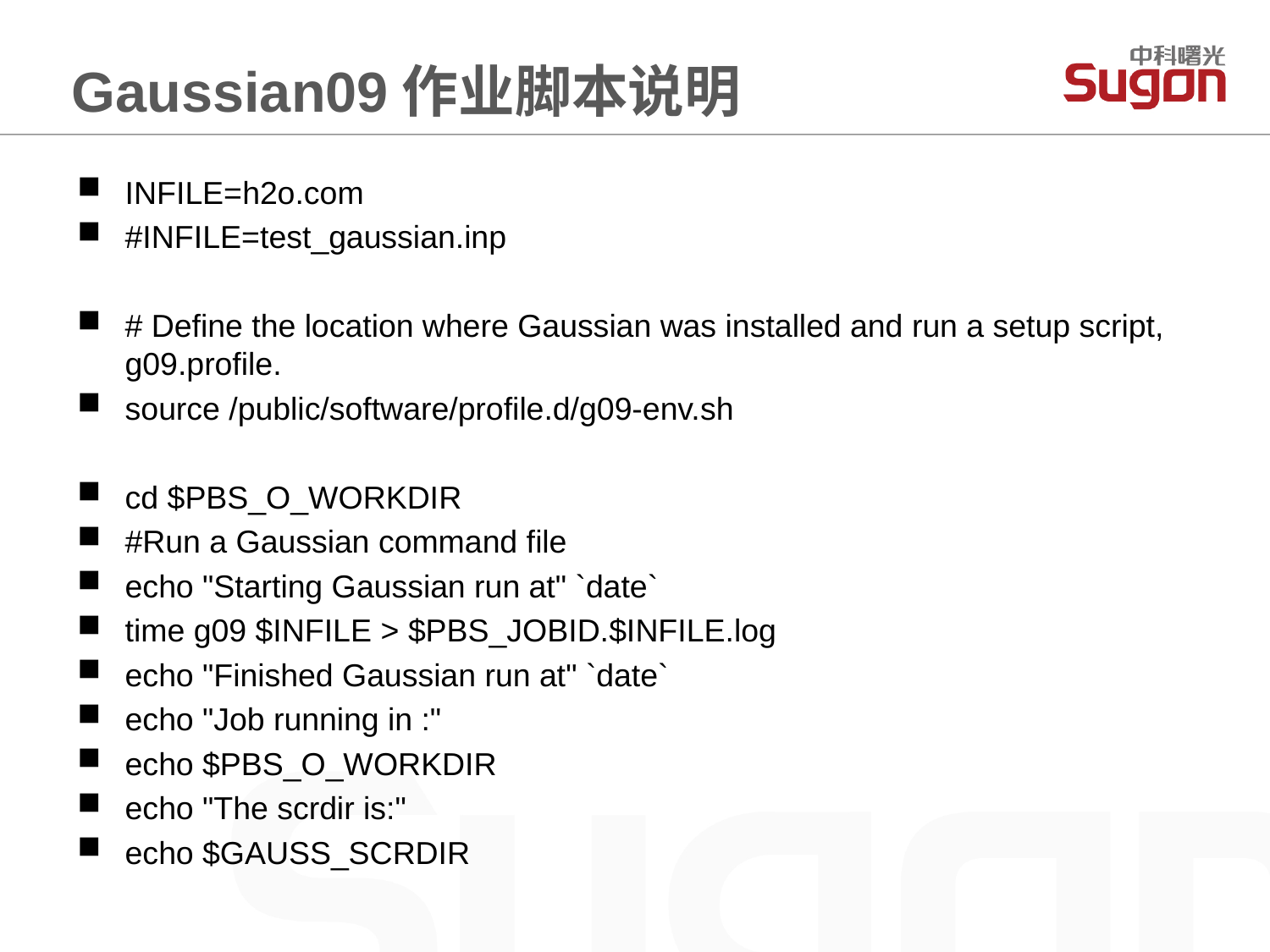

Gaussian09作业脚本说明

INFILE=h2o.com
#INFILE=test_gaussian.inp

# Define the location where Gaussian was installed and run a setup script, g09.profile.
source /public/software/profile.d/g09-env.sh

cd $PBS_O_WORKDIR
#Run a Gaussian command file
echo "Starting Gaussian run at" `date`
time g09 $INFILE > $PBS_JOBID.$INFILE.log
echo "Finished Gaussian run at" `date`
echo "Job running in :"
echo $PBS_O_WORKDIR
echo "The scrdir is:"
echo $GAUSS_SCRDIR